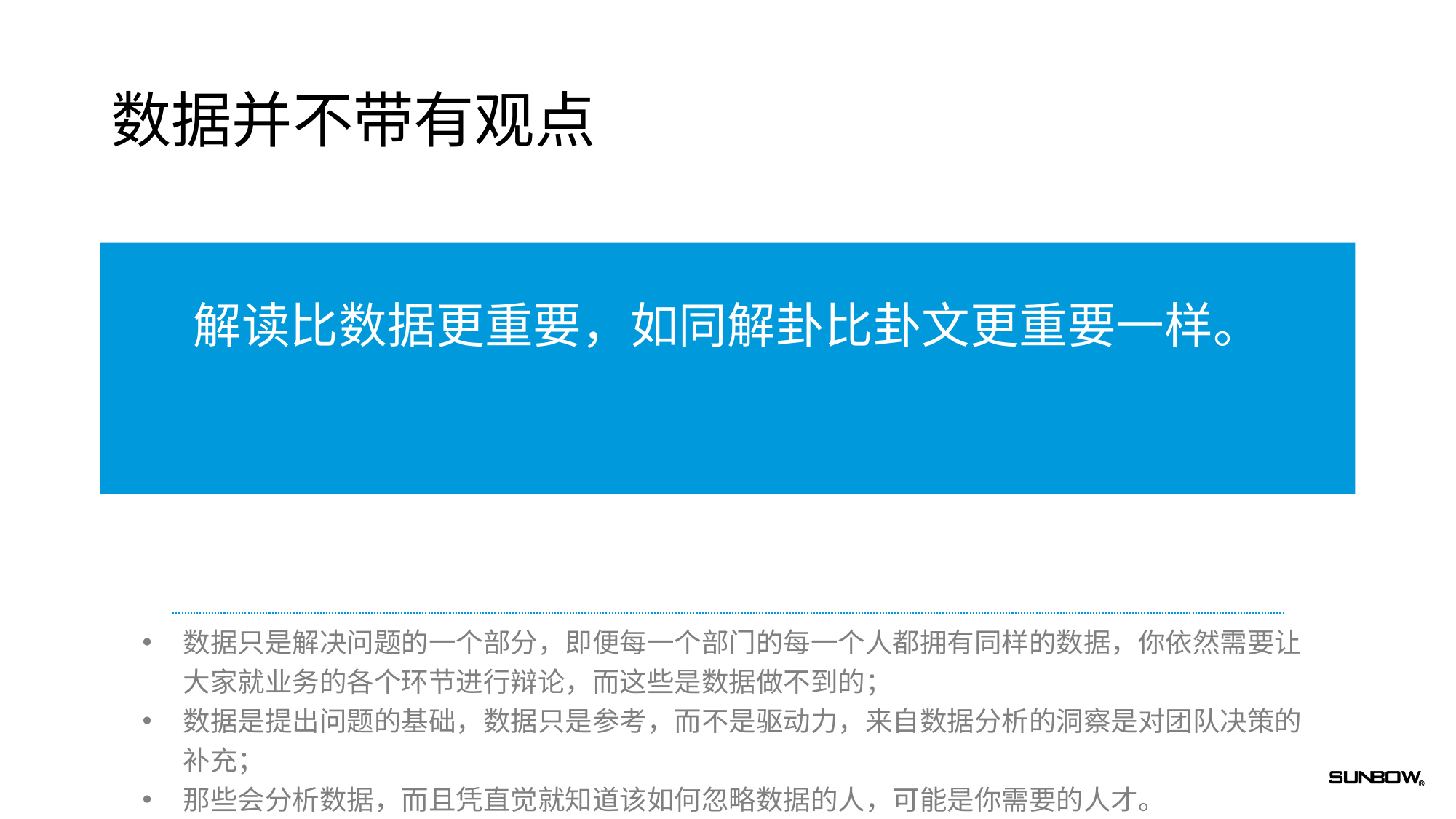

# 数据并不带有观点
解读比数据更重要，如同解卦比卦文更重要一样。
数据只是解决问题的一个部分，即便每一个部门的每一个人都拥有同样的数据，你依然需要让大家就业务的各个环节进行辩论，而这些是数据做不到的；
数据是提出问题的基础，数据只是参考，而不是驱动力，来自数据分析的洞察是对团队决策的补充；
那些会分析数据，而且凭直觉就知道该如何忽略数据的人，可能是你需要的人才。
27